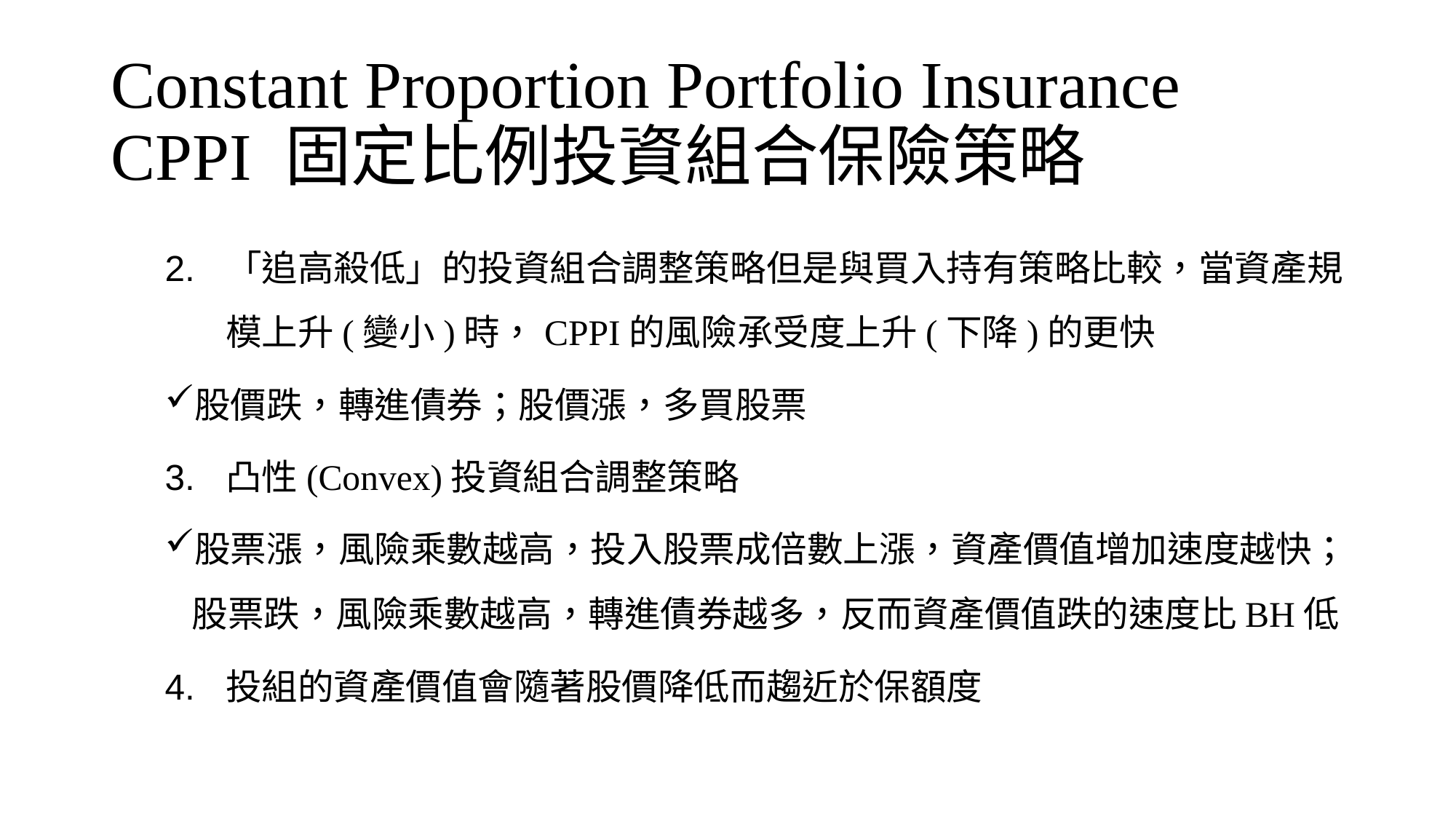

# Constant Proportion Portfolio Insurance CPPI 固定比例投資組合保險策略
「追高殺低」的投資組合調整策略但是與買入持有策略比較，當資產規模上升(變小)時，CPPI的風險承受度上升(下降)的更快
股價跌，轉進債券；股價漲，多買股票
凸性(Convex)投資組合調整策略
股票漲，風險乘數越高，投入股票成倍數上漲，資產價值增加速度越快；股票跌，風險乘數越高，轉進債券越多，反而資產價值跌的速度比BH低
投組的資產價值會隨著股價降低而趨近於保額度